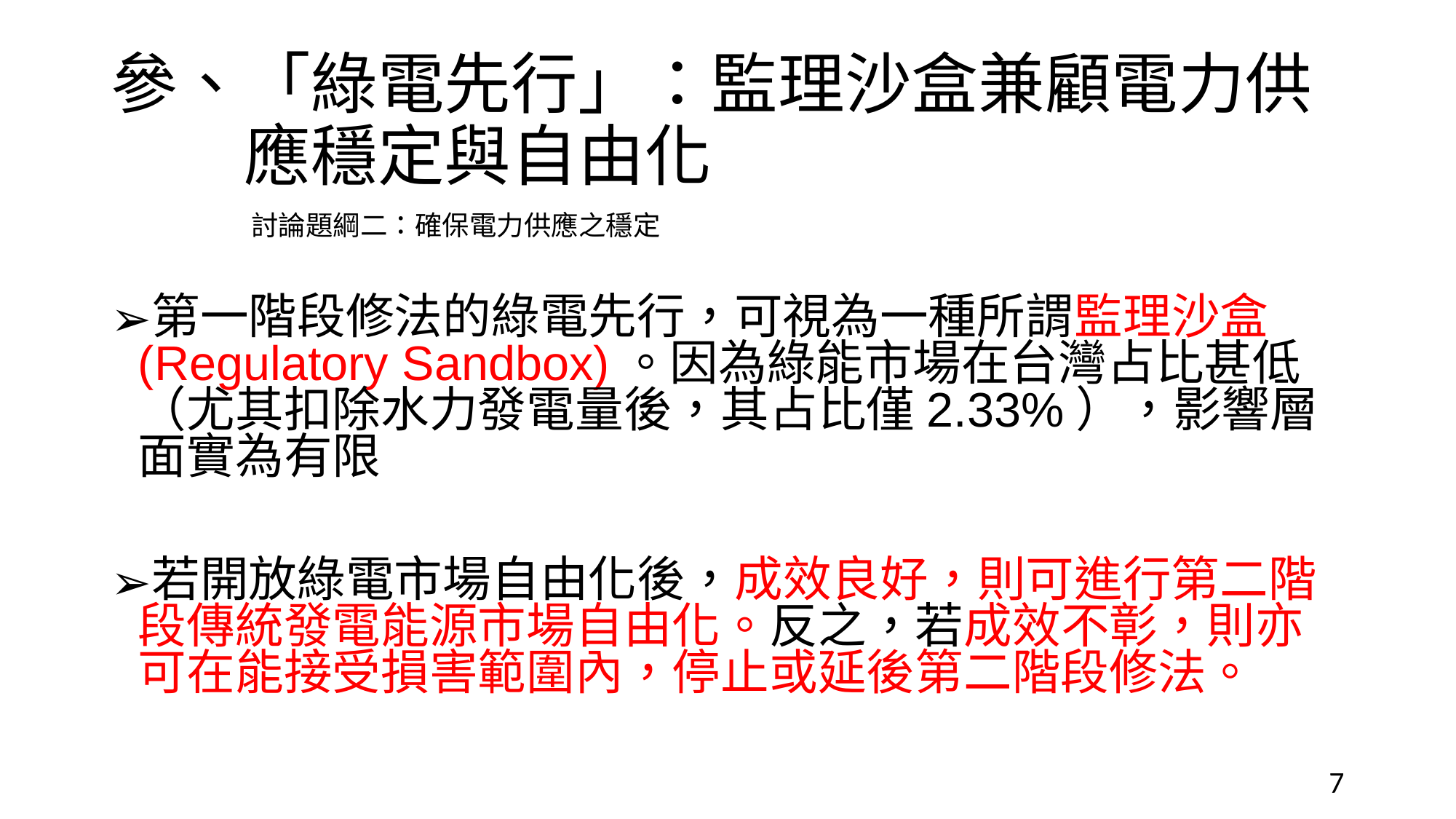

# 參、「綠電先行」：監理沙盒兼顧電力供 　　應穩定與自由化
討論題綱二：確保電力供應之穩定
第一階段修法的綠電先行，可視為一種所謂監理沙盒(Regulatory Sandbox)。因為綠能市場在台灣占比甚低（尤其扣除水力發電量後，其占比僅2.33%），影響層面實為有限

若開放綠電市場自由化後，成效良好，則可進行第二階段傳統發電能源市場自由化。反之，若成效不彰，則亦可在能接受損害範圍內，停止或延後第二階段修法。
7